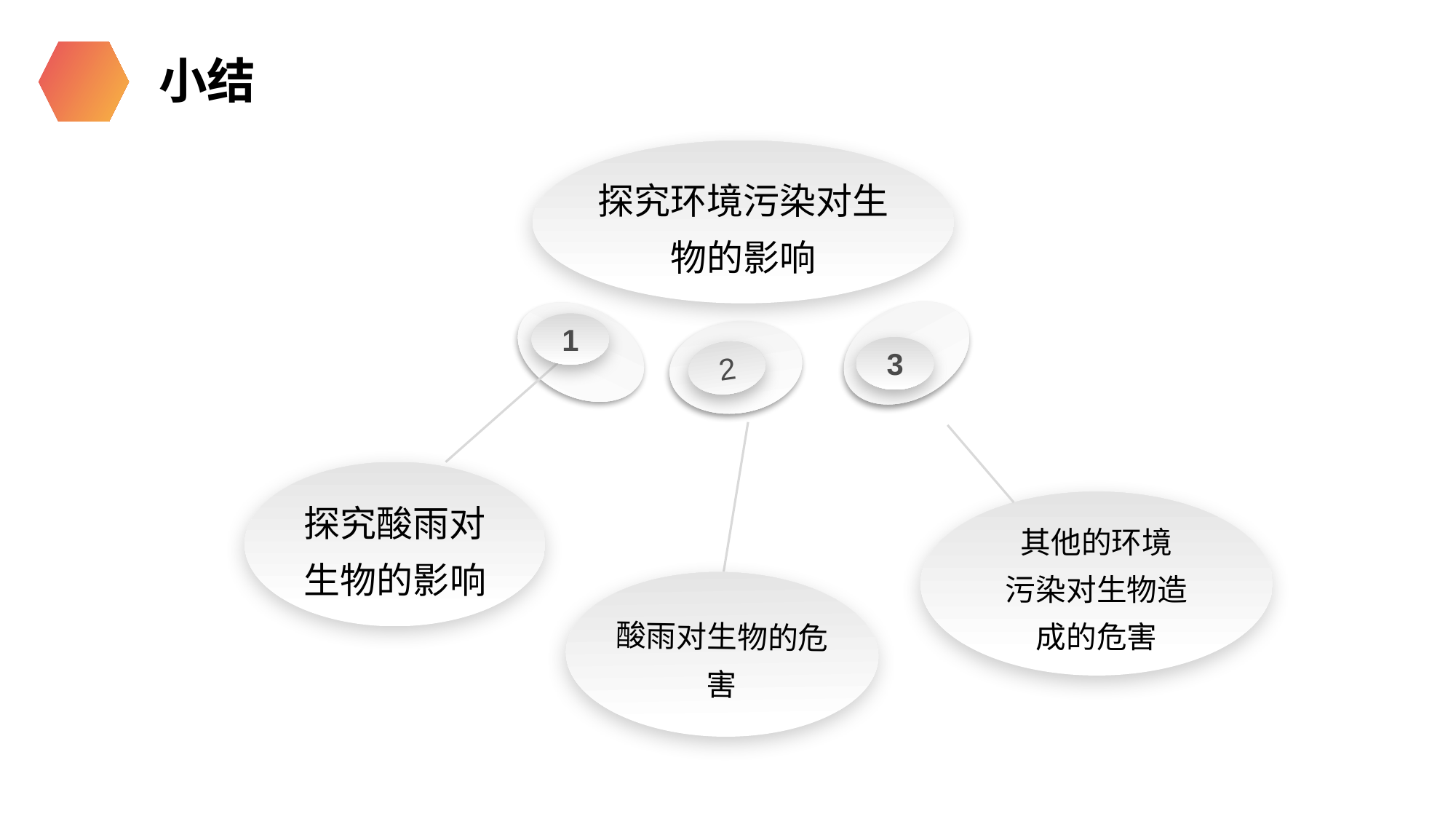

小结
探究环境污染对生物的影响

1

3
2
探究酸雨对
生物的影响
其他的环境
污染对生物造
成的危害
酸雨对生物的危害